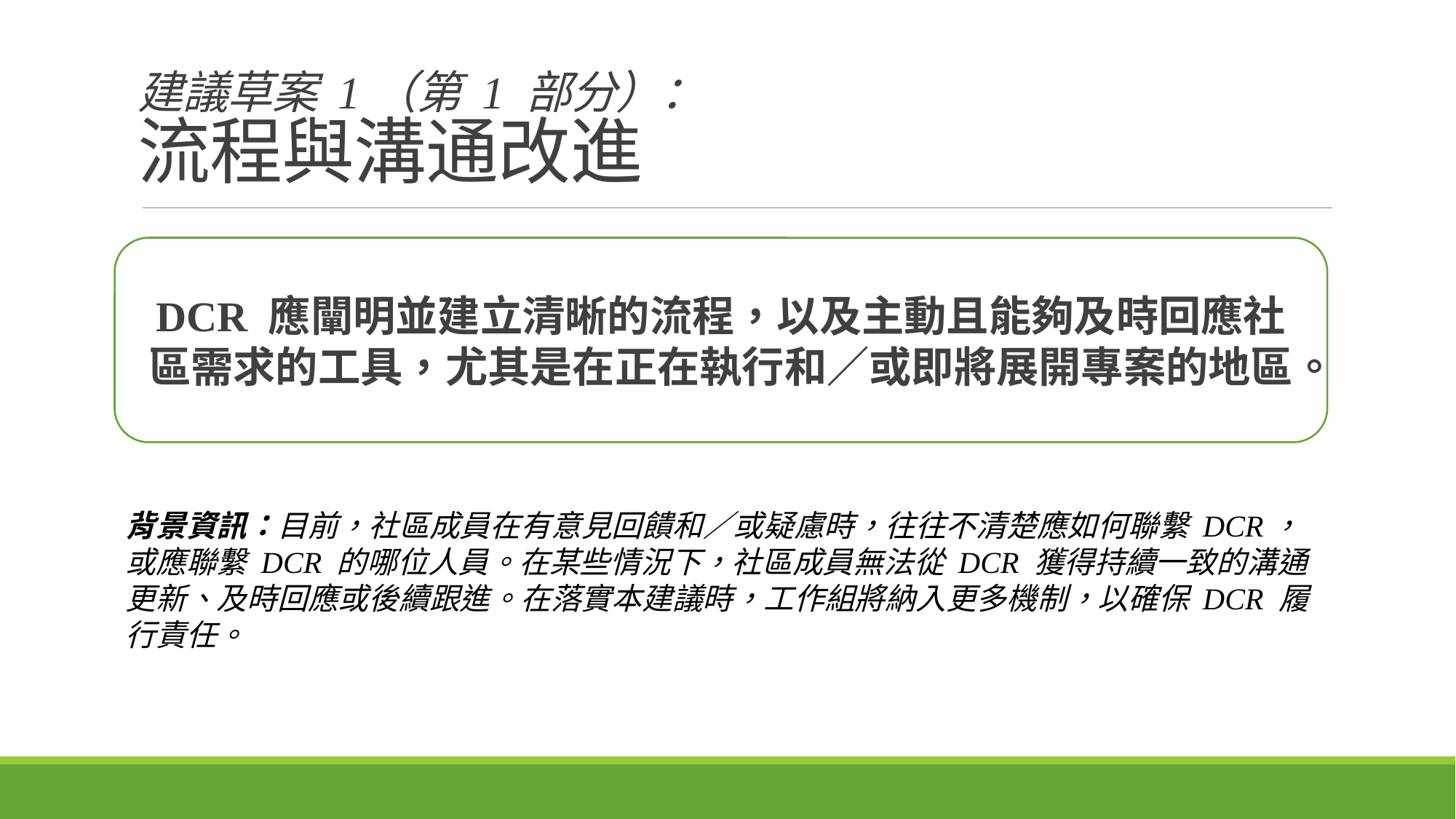

建議草案 1（第 1 部分）：
流程與溝通改進
DCR 應闡明並建立清晰的流程，以及主動且能夠及時回應社區需求的工具，尤其是在正在執行和／或即將展開專案的地區。
背景資訊：目前，社區成員在有意見回饋和／或疑慮時，往往不清楚應如何聯繫 DCR，或應聯繫 DCR 的哪位人員。在某些情況下，社區成員無法從 DCR 獲得持續一致的溝通更新、及時回應或後續跟進。在落實本建議時，工作組將納入更多機制，以確保 DCR 履行責任。